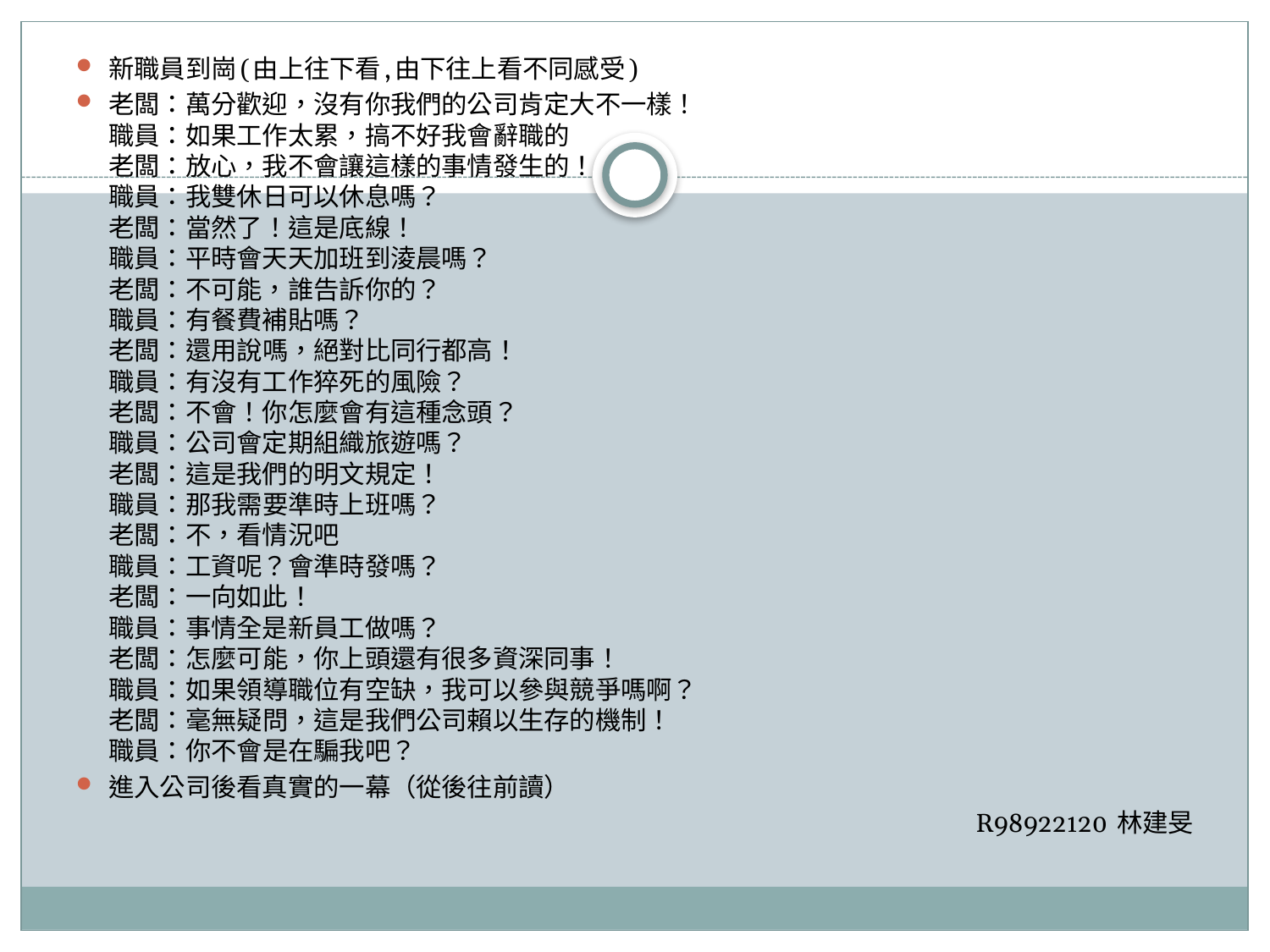

新職員到崗(由上往下看,由下往上看不同感受)
老闆：萬分歡迎，沒有你我們的公司肯定大不一樣！
職員：如果工作太累，搞不好我會辭職的
老闆：放心，我不會讓這樣的事情發生的！
職員：我雙休日可以休息嗎？
老闆：當然了！這是底線！
職員：平時會天天加班到淩晨嗎？
老闆：不可能，誰告訴你的？
職員：有餐費補貼嗎？
老闆：還用說嗎，絕對比同行都高！
職員：有沒有工作猝死的風險？
老闆：不會！你怎麼會有這種念頭？
職員：公司會定期組織旅遊嗎？
老闆：這是我們的明文規定！
職員：那我需要準時上班嗎？
老闆：不，看情況吧
職員：工資呢？會準時發嗎？
老闆：一向如此！
職員：事情全是新員工做嗎？
老闆：怎麼可能，你上頭還有很多資深同事！
職員：如果領導職位有空缺，我可以參與競爭嗎啊？
老闆：毫無疑問，這是我們公司賴以生存的機制！
職員：你不會是在騙我吧？
進入公司後看真實的一幕（從後往前讀）
R98922120 林建旻